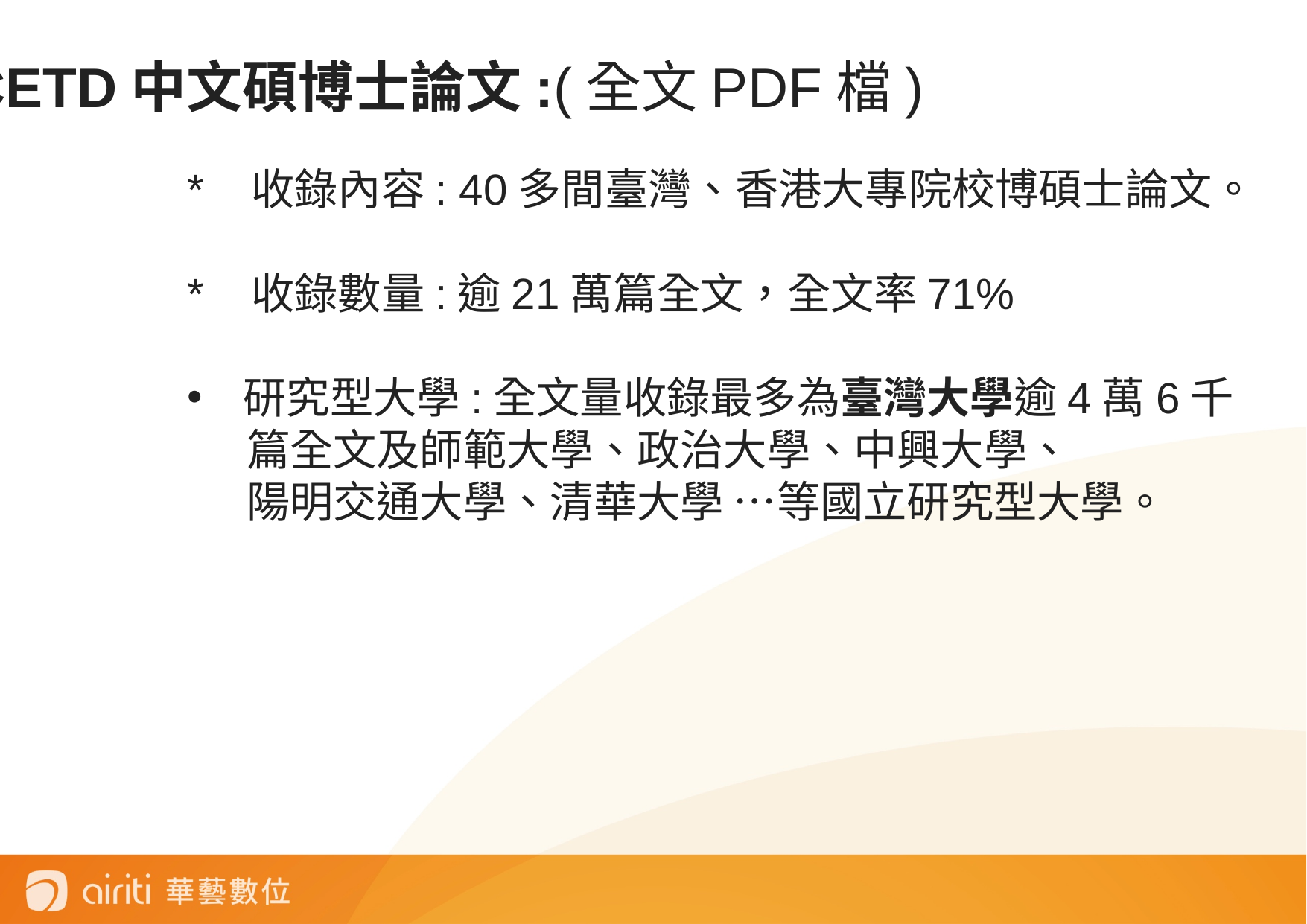

CETD中文碩博士論文:(全文PDF檔)
*   收錄內容: 40多間臺灣、香港大專院校博碩士論文。

*   收錄數量:逾21萬篇全文，全文率71%

研究型大學:全文量收錄最多為臺灣大學逾4萬6千
     篇全文及師範大學、政治大學、中興大學、
     陽明交通大學、清華大學 …等國立研究型大學。